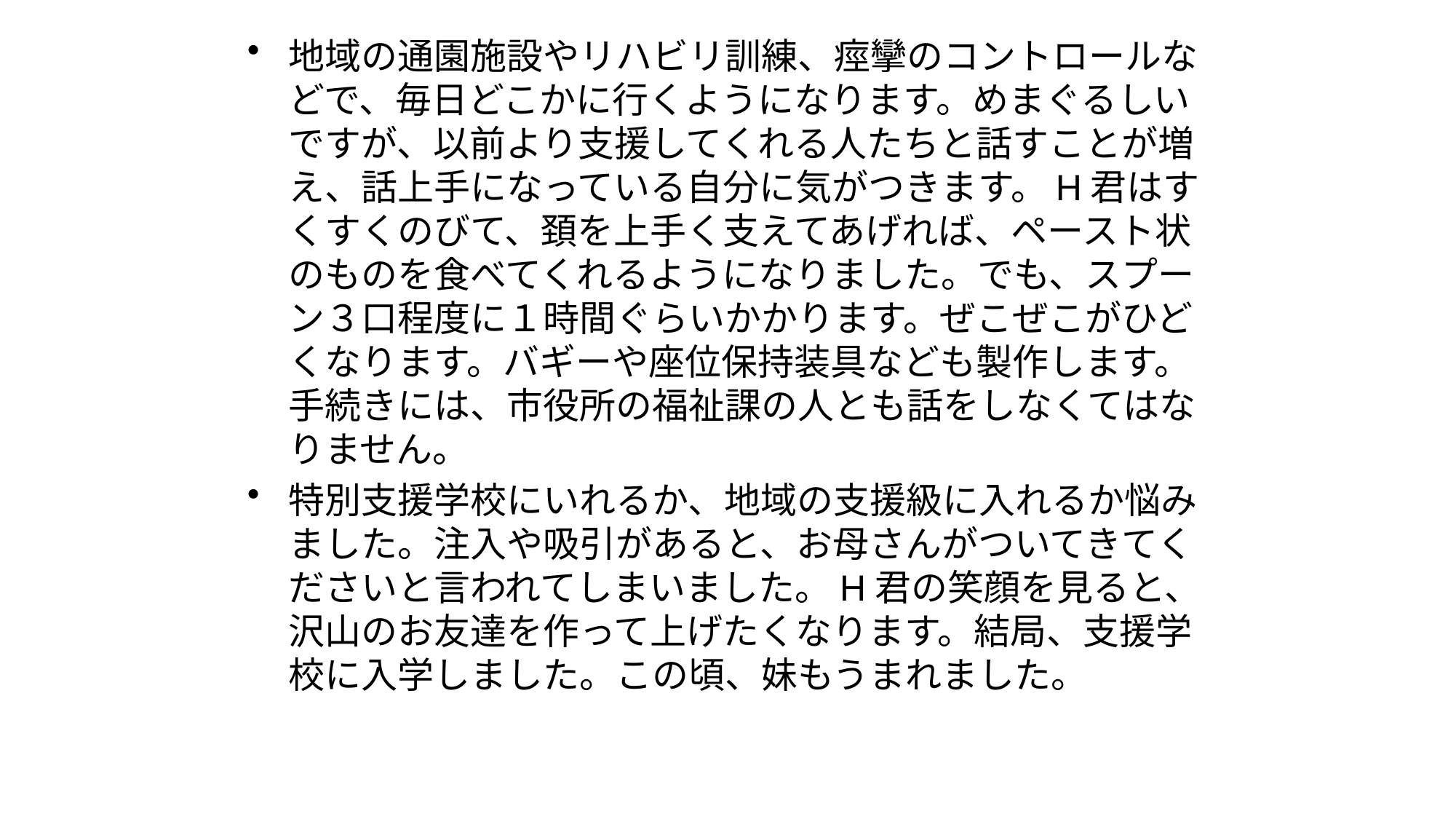

地域の通園施設やリハビリ訓練、痙攣のコントロールなどで、毎日どこかに行くようになります。めまぐるしいですが、以前より支援してくれる人たちと話すことが増え、話上手になっている自分に気がつきます。H君はすくすくのびて、頚を上手く支えてあげれば、ペースト状のものを食べてくれるようになりました。でも、スプーン３口程度に１時間ぐらいかかります。ぜこぜこがひどくなります。バギーや座位保持装具なども製作します。手続きには、市役所の福祉課の人とも話をしなくてはなりません。
特別支援学校にいれるか、地域の支援級に入れるか悩みました。注入や吸引があると、お母さんがついてきてくださいと言われてしまいました。H君の笑顔を見ると、沢山のお友達を作って上げたくなります。結局、支援学校に入学しました。この頃、妹もうまれました。
#